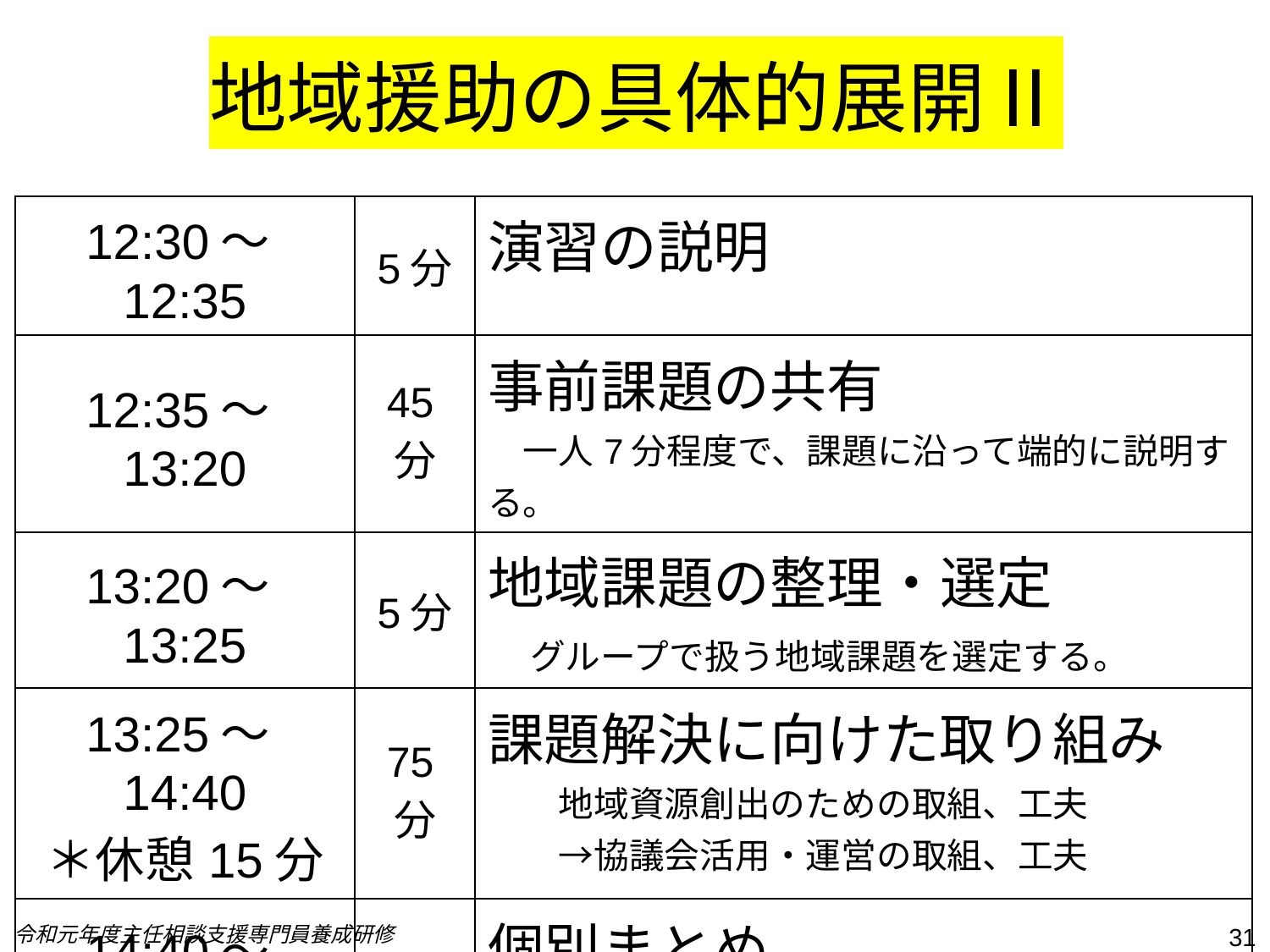

# 地域援助の具体的展開Ⅱ
| 12:30～12:35 | 5分 | 演習の説明 |
| --- | --- | --- |
| 12:35～13:20 | 45分 | 事前課題の共有 　一人7分程度で、課題に沿って端的に説明する。 |
| 13:20～13:25 | 5分 | 地域課題の整理・選定 　グループで扱う地域課題を選定する。 |
| 13:25～14:40 ＊休憩15分 | 75分 | 課題解決に向けた取り組み 　　地域資源創出のための取組、工夫 　　→協議会活用・運営の取組、工夫 |
| 14:40～14:45 | 5分 | 個別まとめ 　今後、主任相談として取り組んでみたいこと |
令和元年度主任相談支援専門員養成研修
31